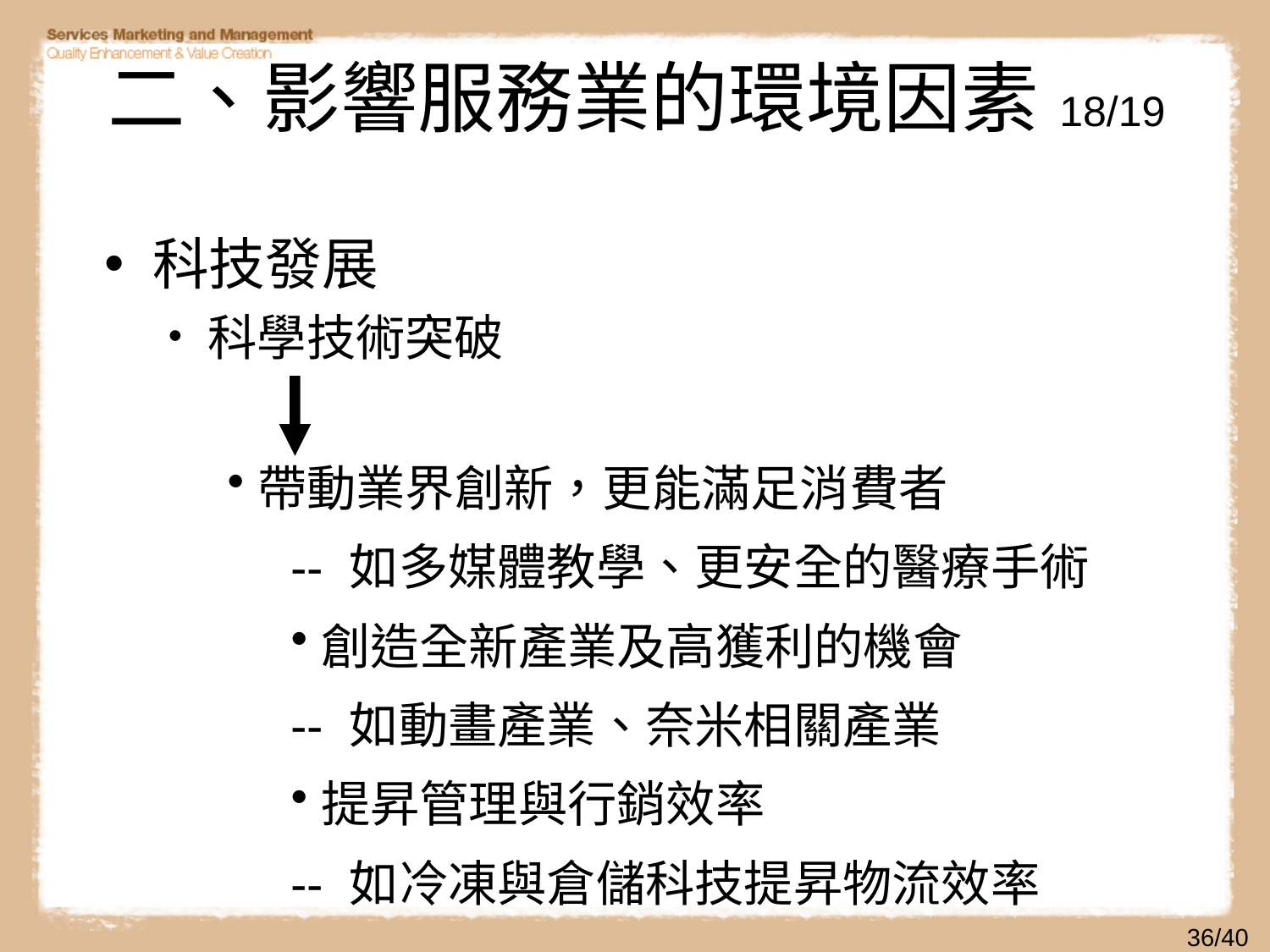

# 二、影響服務業的環境因素 18/19
科技發展
科學技術突破

帶動業界創新，更能滿足消費者
-- 如多媒體教學、更安全的醫療手術
創造全新產業及高獲利的機會
-- 如動畫產業、奈米相關產業
提昇管理與行銷效率
-- 如冷凍與倉儲科技提昇物流效率